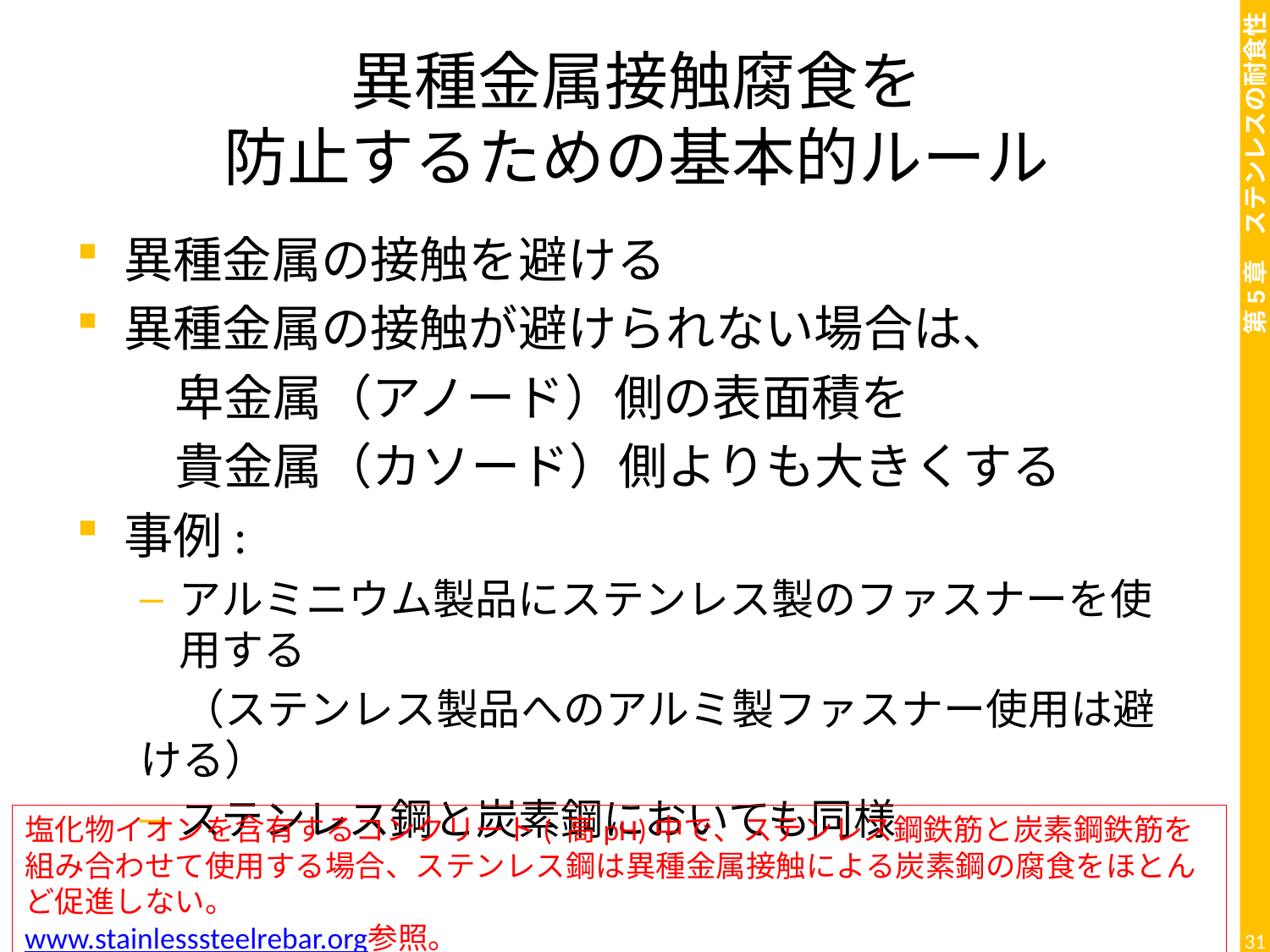

# 異種金属接触腐食を 防止するための基本的ルール
異種金属の接触を避ける
異種金属の接触が避けられない場合は、
　　卑金属（アノード）側の表面積を
　　貴金属（カソード）側よりも大きくする
事例:
アルミニウム製品にステンレス製のファスナーを使用する
　（ステンレス製品へのアルミ製ファスナー使用は避ける）
ステンレス鋼と炭素鋼においても同様
塩化物イオンを含有するコンクリート( 高pH)中で、ステンレス鋼鉄筋と炭素鋼鉄筋を組み合わせて使用する場合、ステンレス鋼は異種金属接触による炭素鋼の腐食をほとんど促進しない。
www.stainlesssteelrebar.org参照。
31